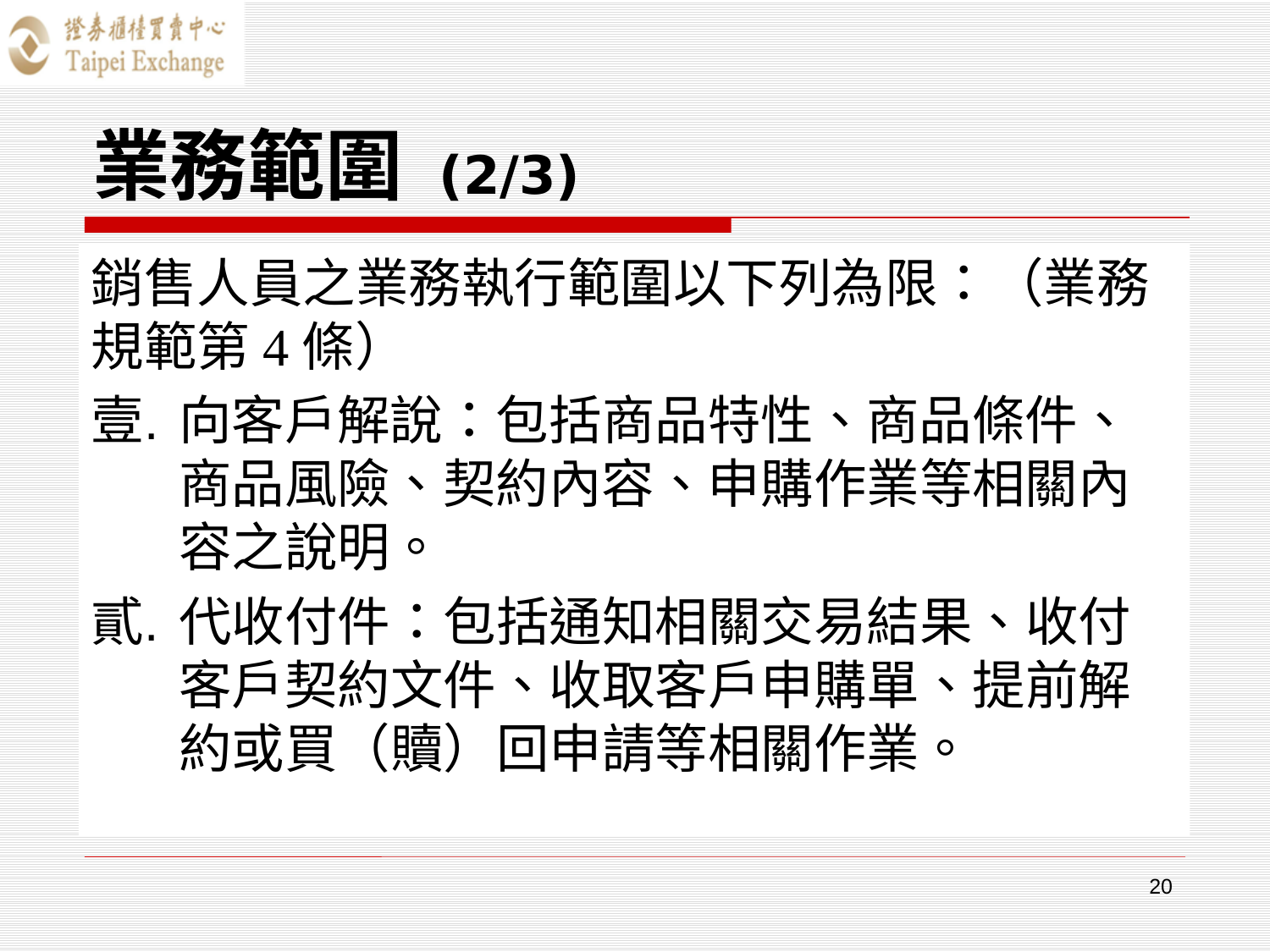

# 業務範圍 (2/3)
銷售人員之業務執行範圍以下列為限：（業務規範第4條）
向客戶解說：包括商品特性、商品條件、商品風險、契約內容、申購作業等相關內容之說明。
代收付件：包括通知相關交易結果、收付客戶契約文件、收取客戶申購單、提前解約或買（贖）回申請等相關作業。
20